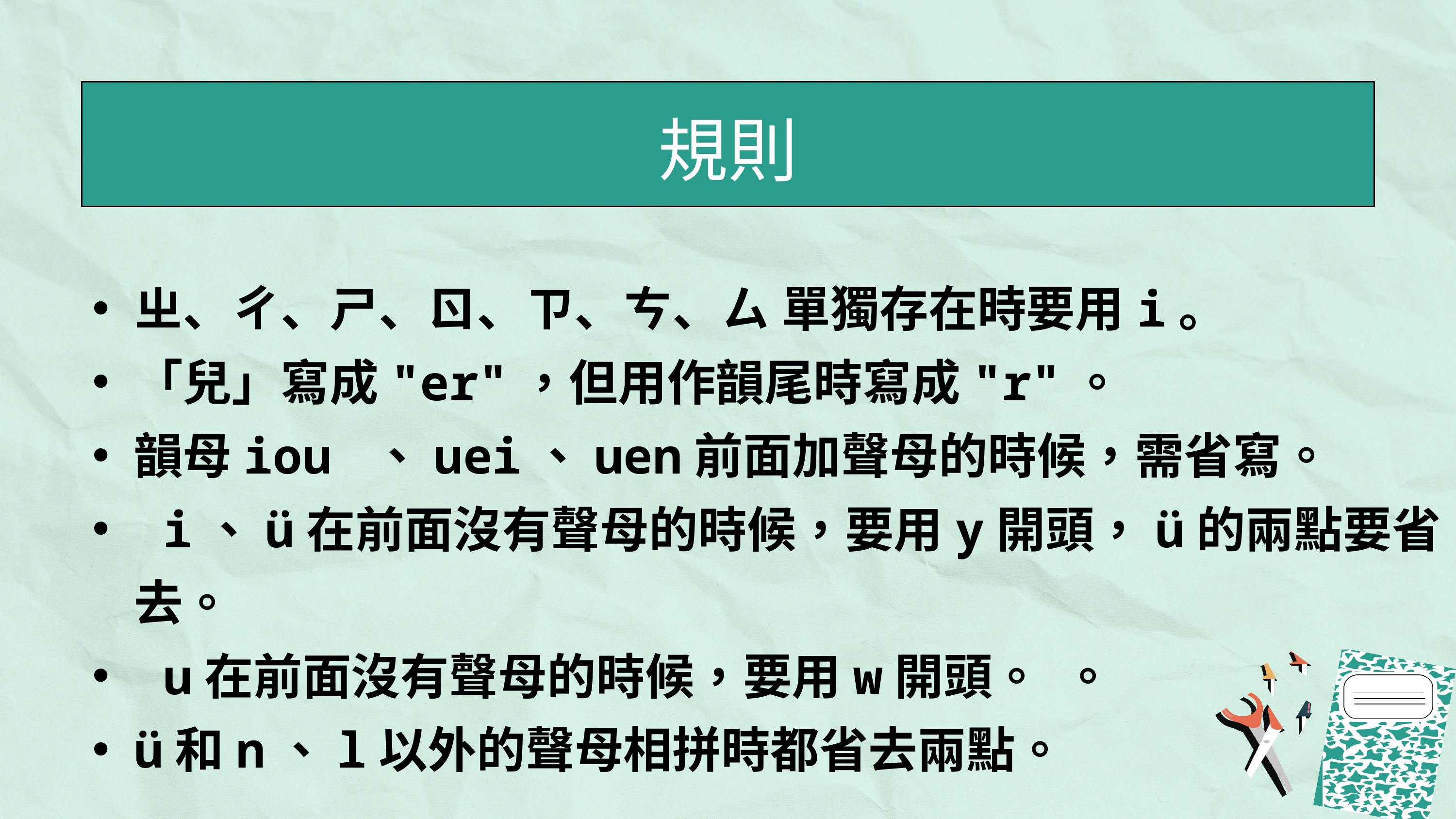

規則
ㄓ、ㄔ、ㄕ、ㄖ、ㄗ、ㄘ、ㄙ 單獨存在時要用i。
「兒」寫成"er"，但用作韻尾時寫成"r"。
韻母iou 、uei、uen前面加聲母的時候，需省寫。
 i、ü在前面沒有聲母的時候，要用y開頭，ü的兩點要省去。
 u在前面沒有聲母的時候，要用w開頭。  。
ü和n、l以外的聲母相拼時都省去兩點。